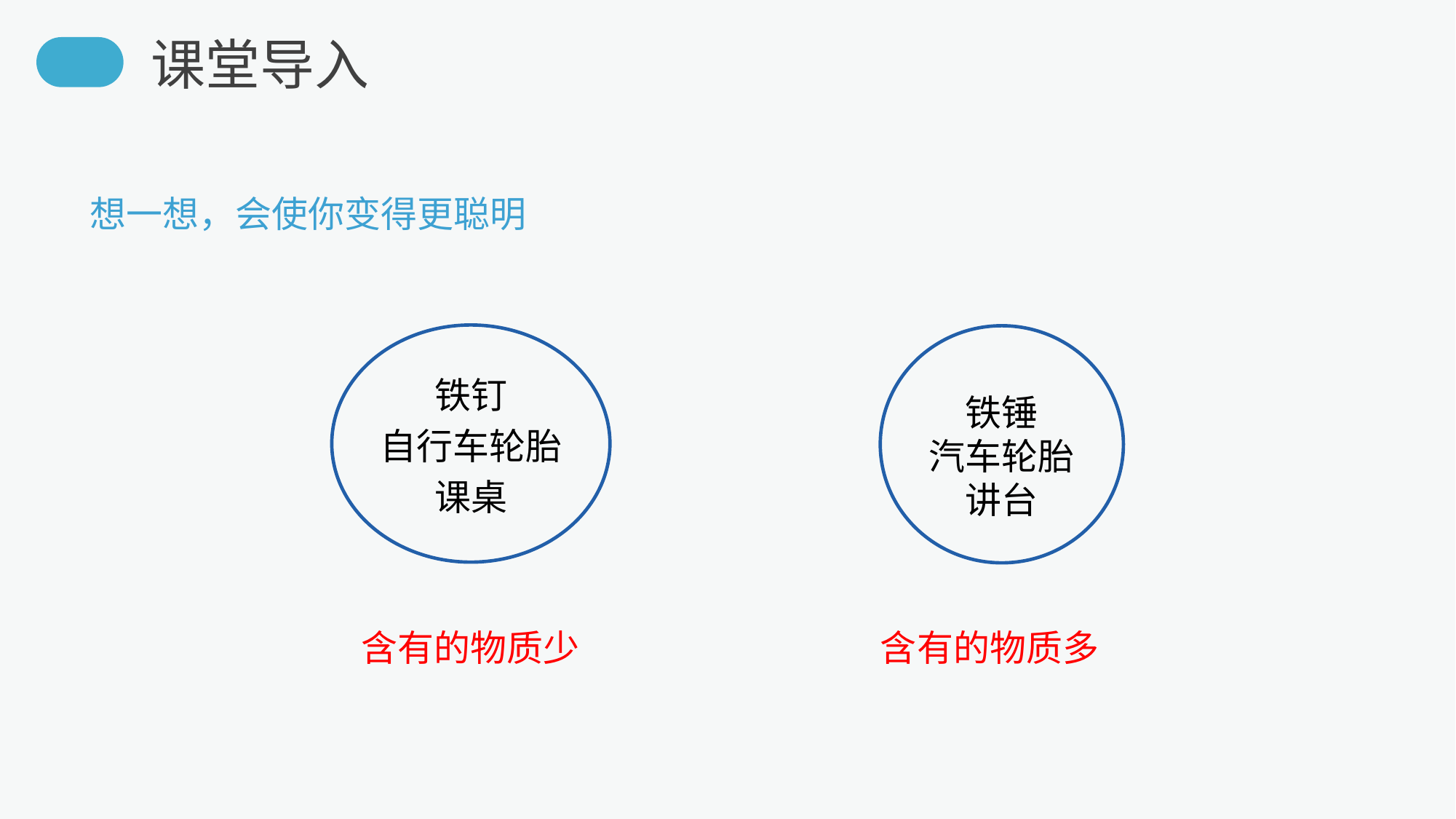

课堂导入
想一想，会使你变得更聪明

铁钉
自行车轮胎
课桌
铁锤
汽车轮胎
讲台
含有的物质少
含有的物质多